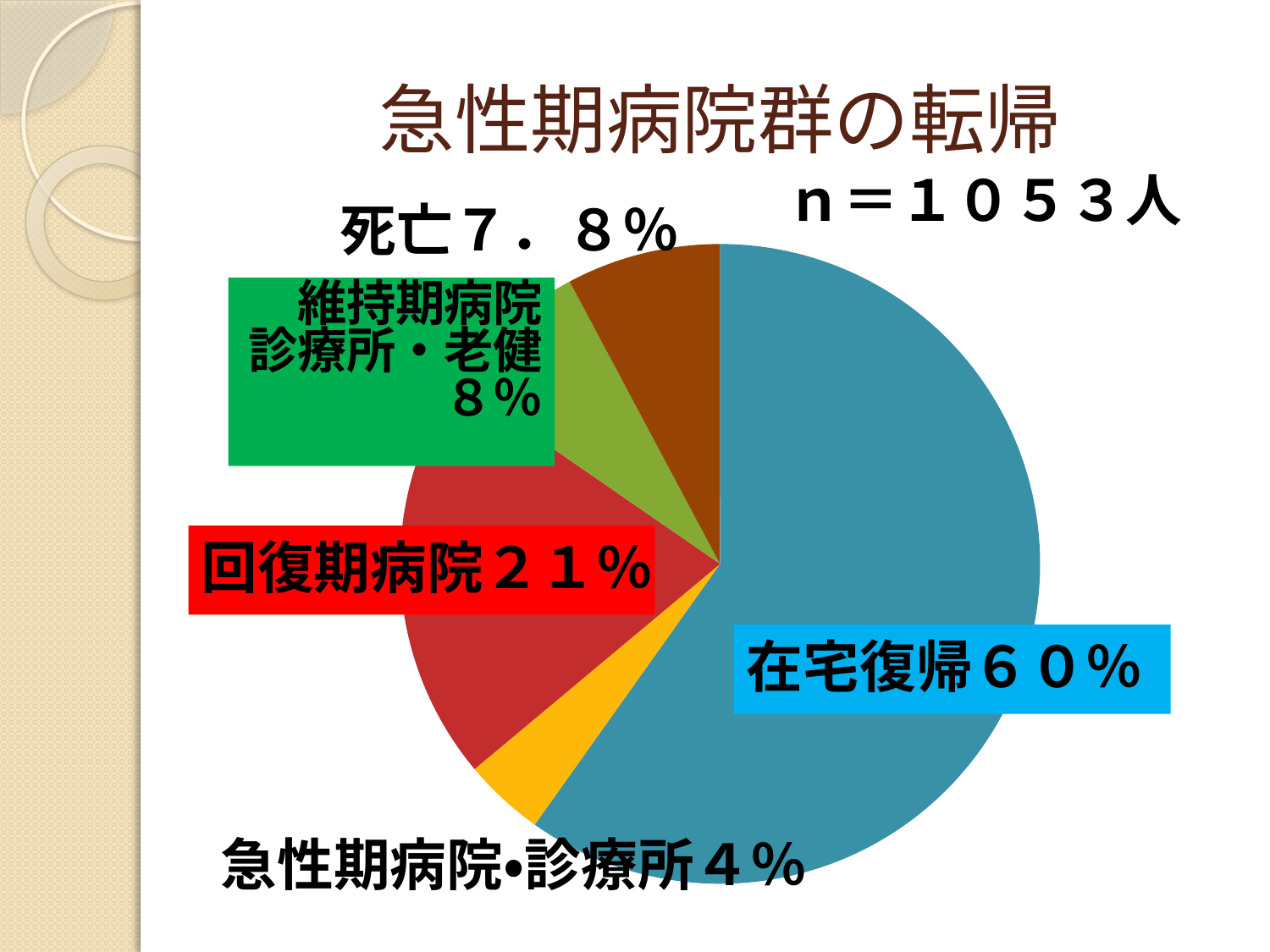

# 急性期病院群の転帰
ｎ＝１０５３人
死亡７．８％

### Chart

| Category | 患者数 |
|---|---|
| 在宅復帰 | 630.0 |
| 急性期病院・診療所 | 43.0 |
| 回復期病院 | 218.0 |
| 維持期病院・診療所・老健 | 80.0 |
| 死亡 | 82.0 |
回復期病院２１％
在宅復帰６０％
急性期病院・診療所４％